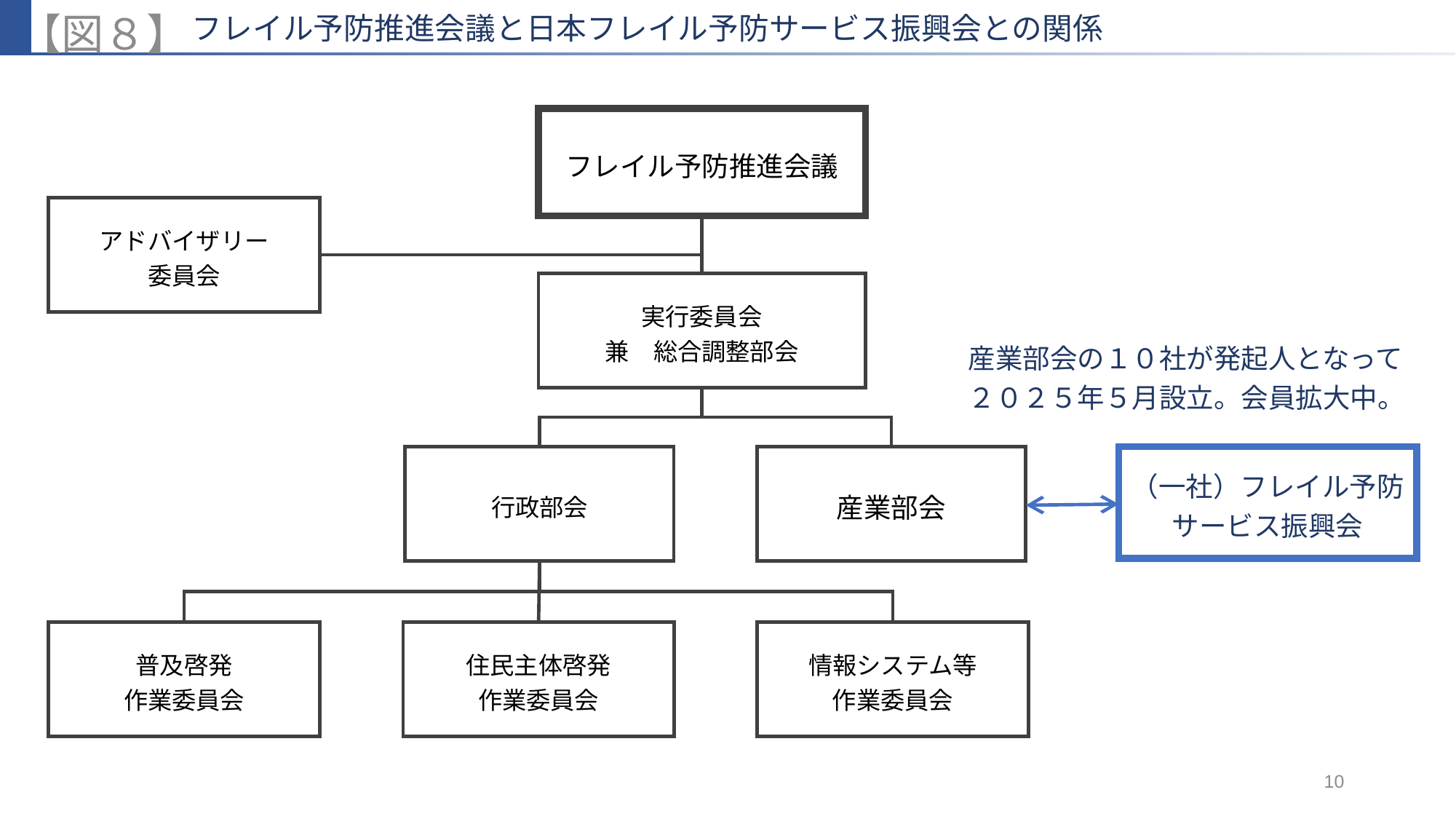

# フレイル予防推進会議と日本フレイル予防サービス振興会との関係
【図８】
フレイル予防推進会議
アドバイザリー
委員会
実行委員会
兼　総合調整部会
行政部会
産業部会
普及啓発
作業委員会
住民主体啓発
作業委員会
情報システム等
作業委員会
産業部会の１０社が発起人となって
２０２５年５月設立。会員拡大中。
（一社）フレイル予防
サービス振興会
10